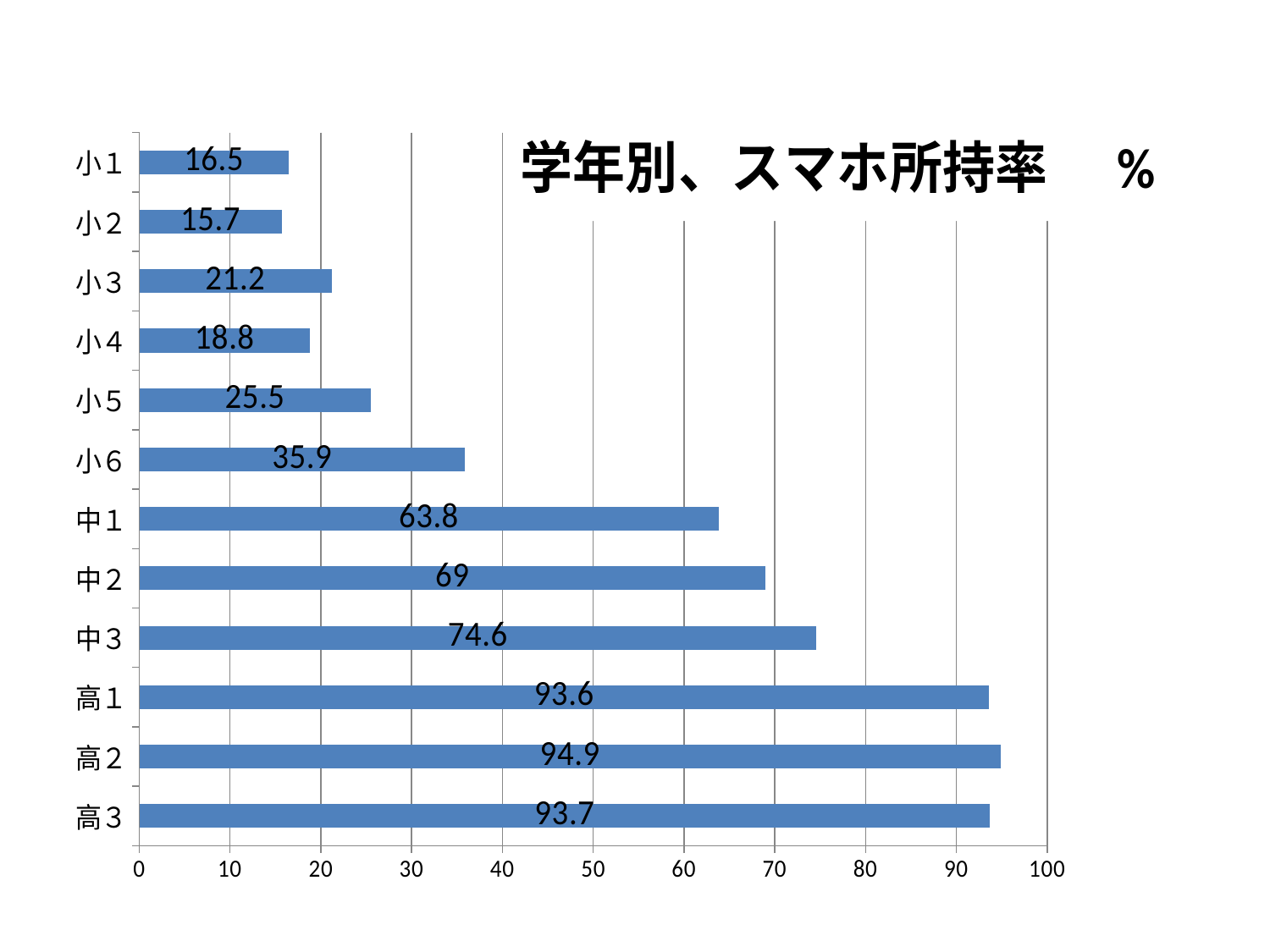

### Chart: 学年別、スマホ所持率　%

| Category |  |
|---|---|
| 小１ | 16.5 |
| 小２ | 15.7 |
| 小３ | 21.2 |
| 小４ | 18.8 |
| 小５ | 25.5 |
| 小６ | 35.9 |
| 中１ | 63.8 |
| 中２ | 69.0 |
| 中３ | 74.6 |
| 高１ | 93.6 |
| 高２ | 94.9 |
| 高３ | 93.7 |